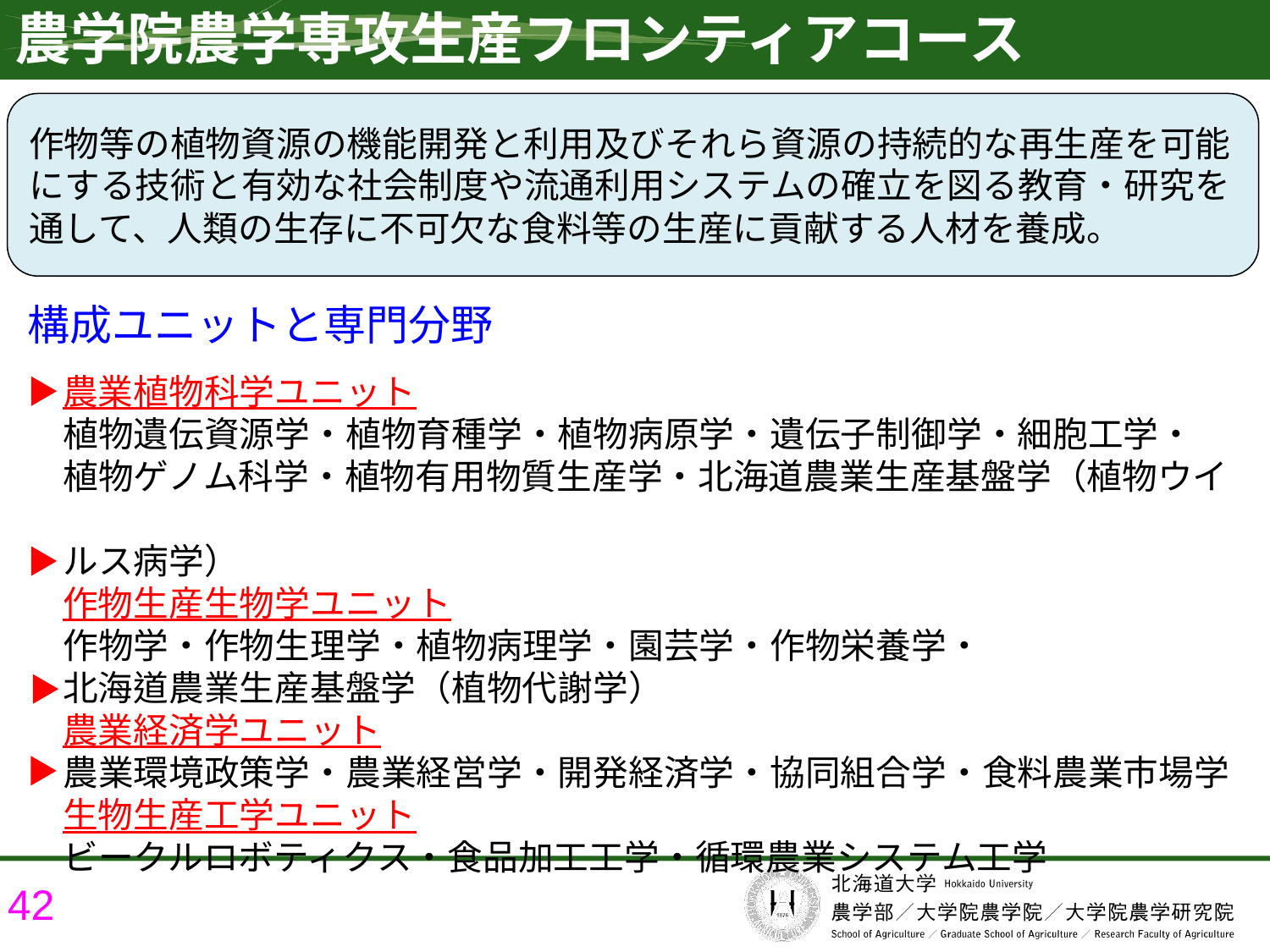

農学院農学専攻生産フロンティアコース
作物等の植物資源の機能開発と利用及びそれら資源の持続的な再生産を可能にする技術と有効な社会制度や流通利用システムの確立を図る教育・研究を通して、人類の生存に不可欠な食料等の生産に貢献する人材を養成。
構成ユニットと専門分野
　農業植物科学ユニット
　植物遺伝資源学・植物育種学・植物病原学・遺伝子制御学・細胞工学・
　植物ゲノム科学・植物有用物質生産学・北海道農業生産基盤学（植物ウイ
　ルス病学）
　作物生産生物学ユニット
　作物学・作物生理学・植物病理学・園芸学・作物栄養学・
　北海道農業生産基盤学（植物代謝学）
　農業経済学ユニット
　農業環境政策学・農業経営学・開発経済学・協同組合学・食料農業市場学
　生物生産工学ユニット
　ビークルロボティクス・食品加工工学・循環農業システム工学

42